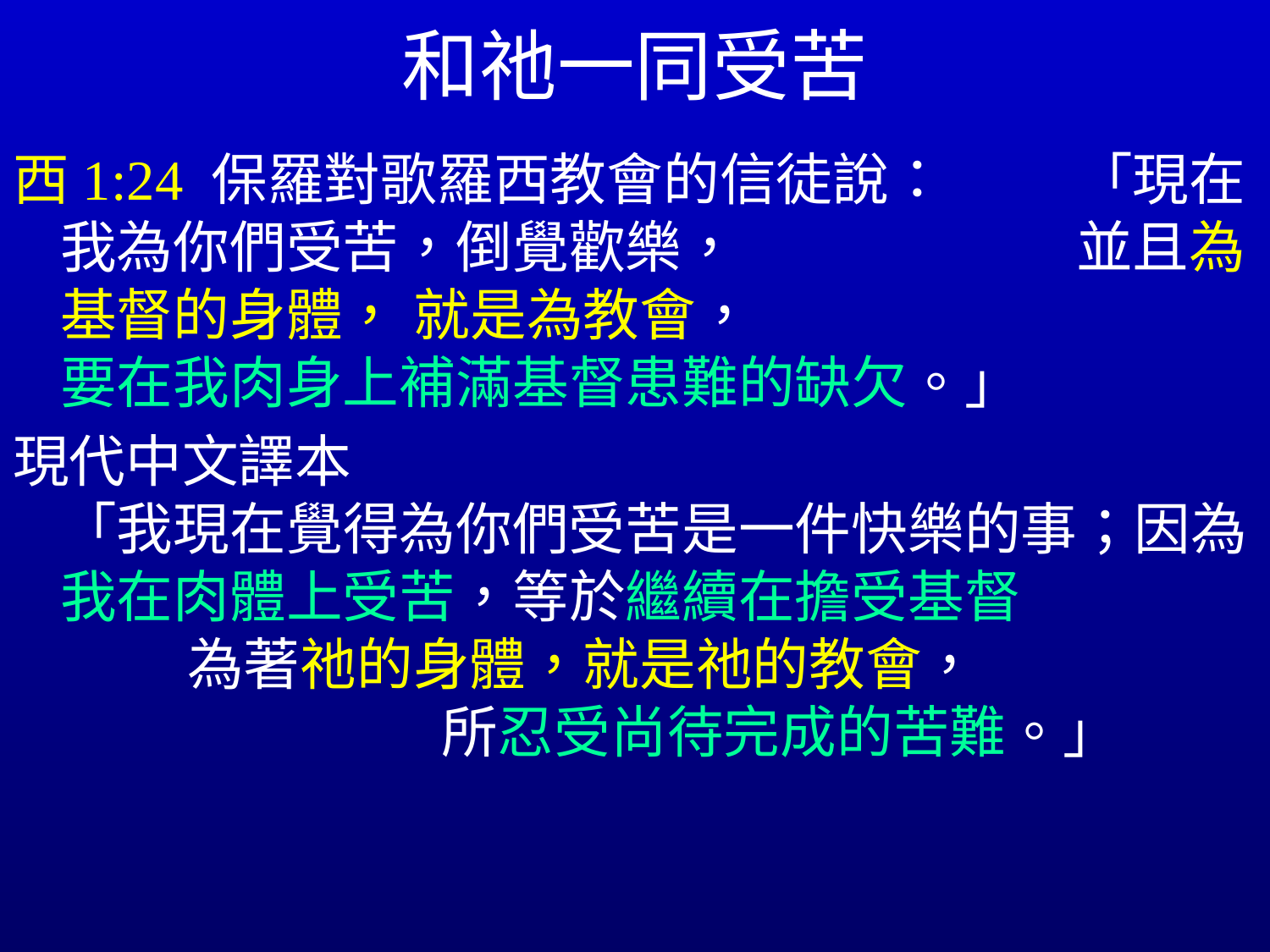

# 和祂一同受苦
西1:24 保羅對歌羅西教會的信徒說：		「現在我為你們受苦，倒覺歡樂，			並且為基督的身體， 就是為教會，				要在我肉身上補滿基督患難的缺欠。」
現代中文譯本							「我現在覺得為你們受苦是一件快樂的事；因為我在肉體上受苦，等於繼續在擔受基督			為著祂的身體，就是祂的教會，					所忍受尚待完成的苦難。」